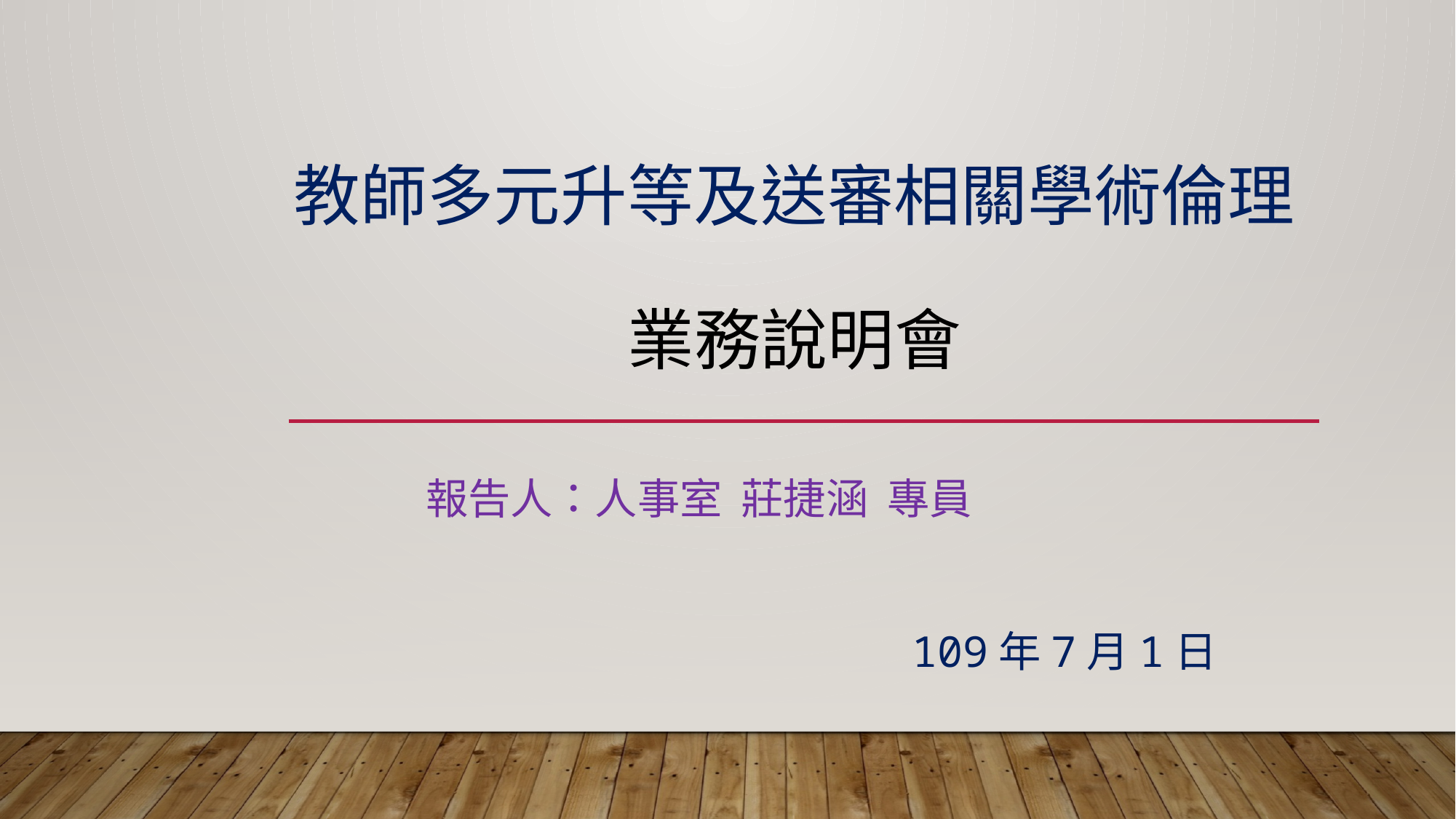

# 教師多元升等及送審相關學術倫理 業務說明會
報告人：人事室  莊捷涵  專員

109年7月1日